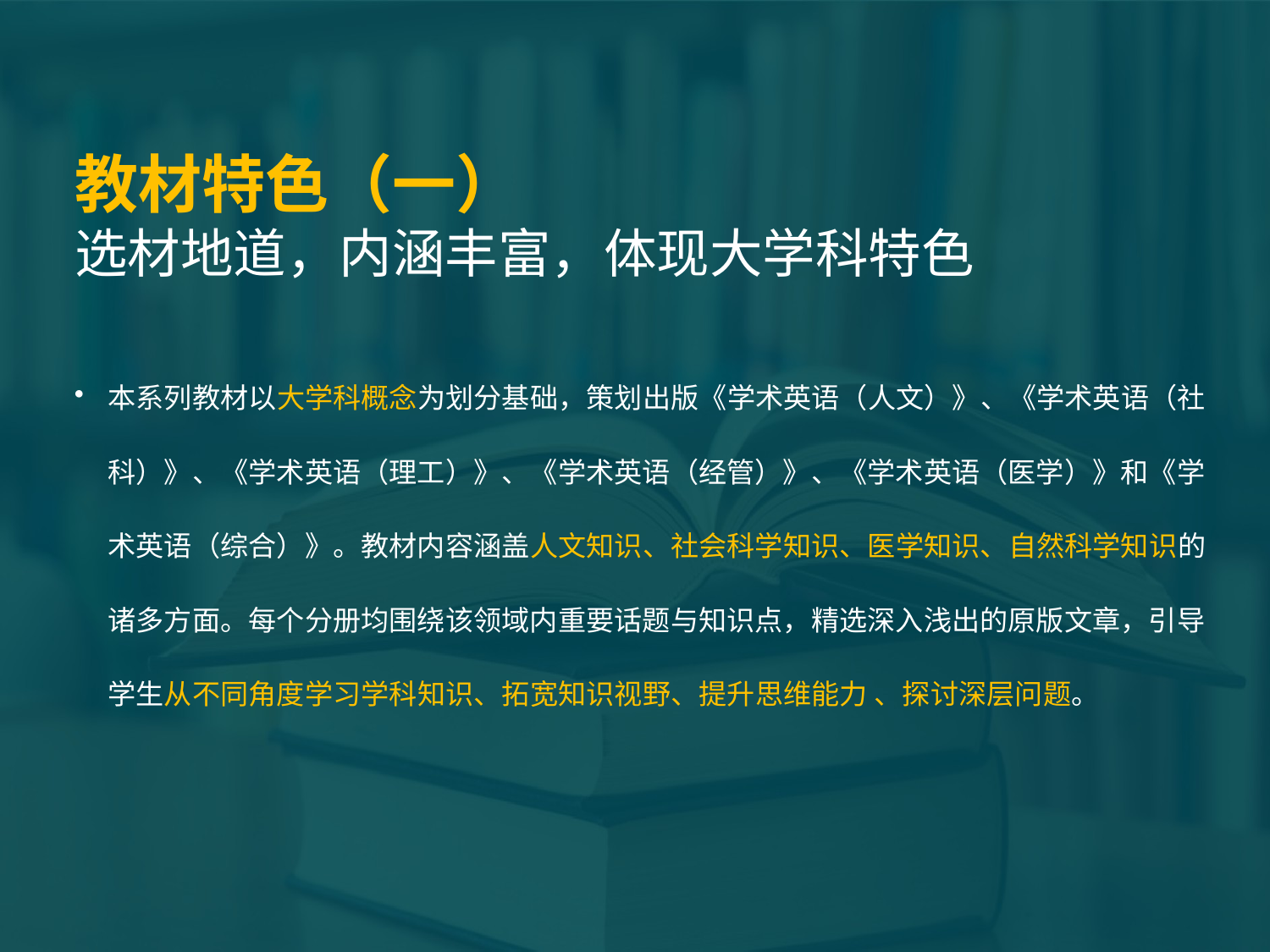

# 教材特色（一） 选材地道，内涵丰富，体现大学科特色
本系列教材以大学科概念为划分基础，策划出版《学术英语（人文）》、《学术英语（社科）》、《学术英语（理工）》、《学术英语（经管）》、《学术英语（医学）》和《学术英语（综合）》。教材内容涵盖人文知识、社会科学知识、医学知识、自然科学知识的诸多方面。每个分册均围绕该领域内重要话题与知识点，精选深入浅出的原版文章，引导学生从不同角度学习学科知识、拓宽知识视野、提升思维能力 、探讨深层问题。